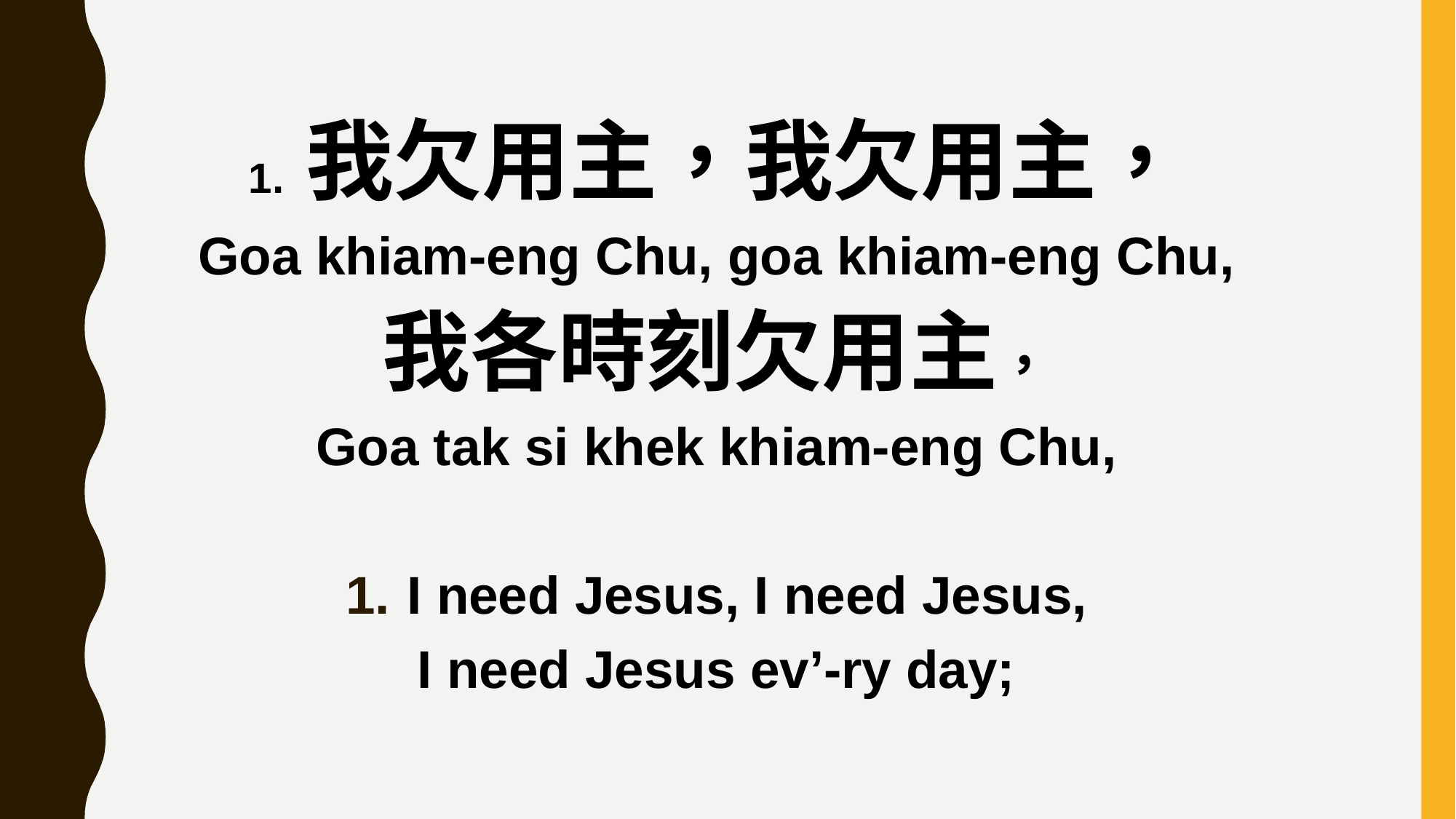

1. 我欠用主，我欠用主，
Goa khiam-eng Chu, goa khiam-eng Chu,
我各時刻欠用主，
Goa tak si khek khiam-eng Chu,

I need Jesus, I need Jesus,
I need Jesus ev’-ry day;